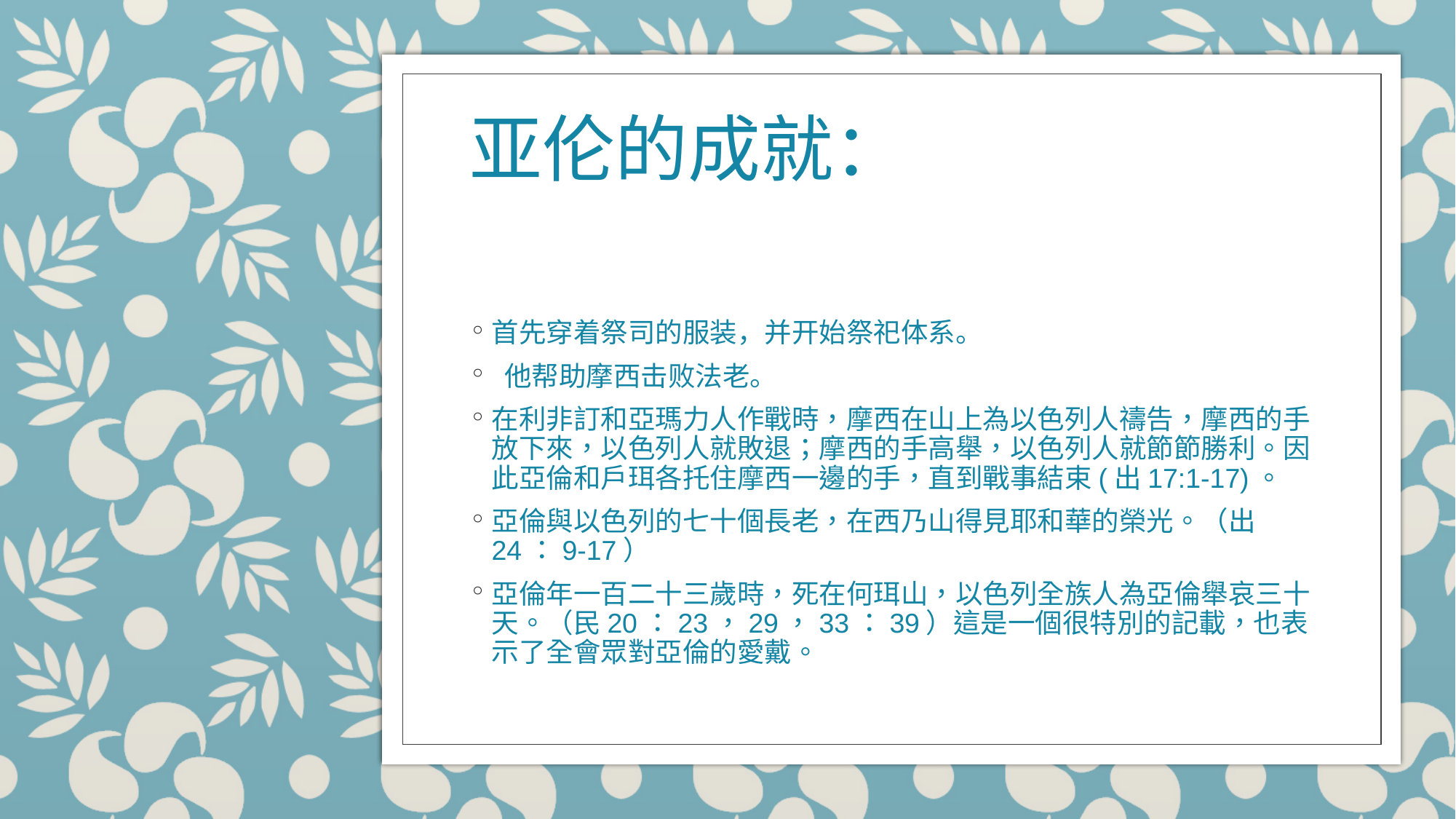

# 亚伦的成就：
首先穿着祭司的服装，并开始祭祀体系。
 他帮助摩西击败法老。
在利非訂和亞瑪力人作戰時，摩西在山上為以色列人禱告，摩西的手放下來，以色列人就敗退；摩西的手高舉，以色列人就節節勝利。因此亞倫和戶珥各托住摩西一邊的手，直到戰事結束(出17:1-17)。
亞倫與以色列的七十個長老，在西乃山得見耶和華的榮光。（出24：9-17）
亞倫年一百二十三歲時，死在何珥山，以色列全族人為亞倫舉哀三十天。（民20：23，29，33：39）這是一個很特別的記載，也表示了全會眾對亞倫的愛戴。